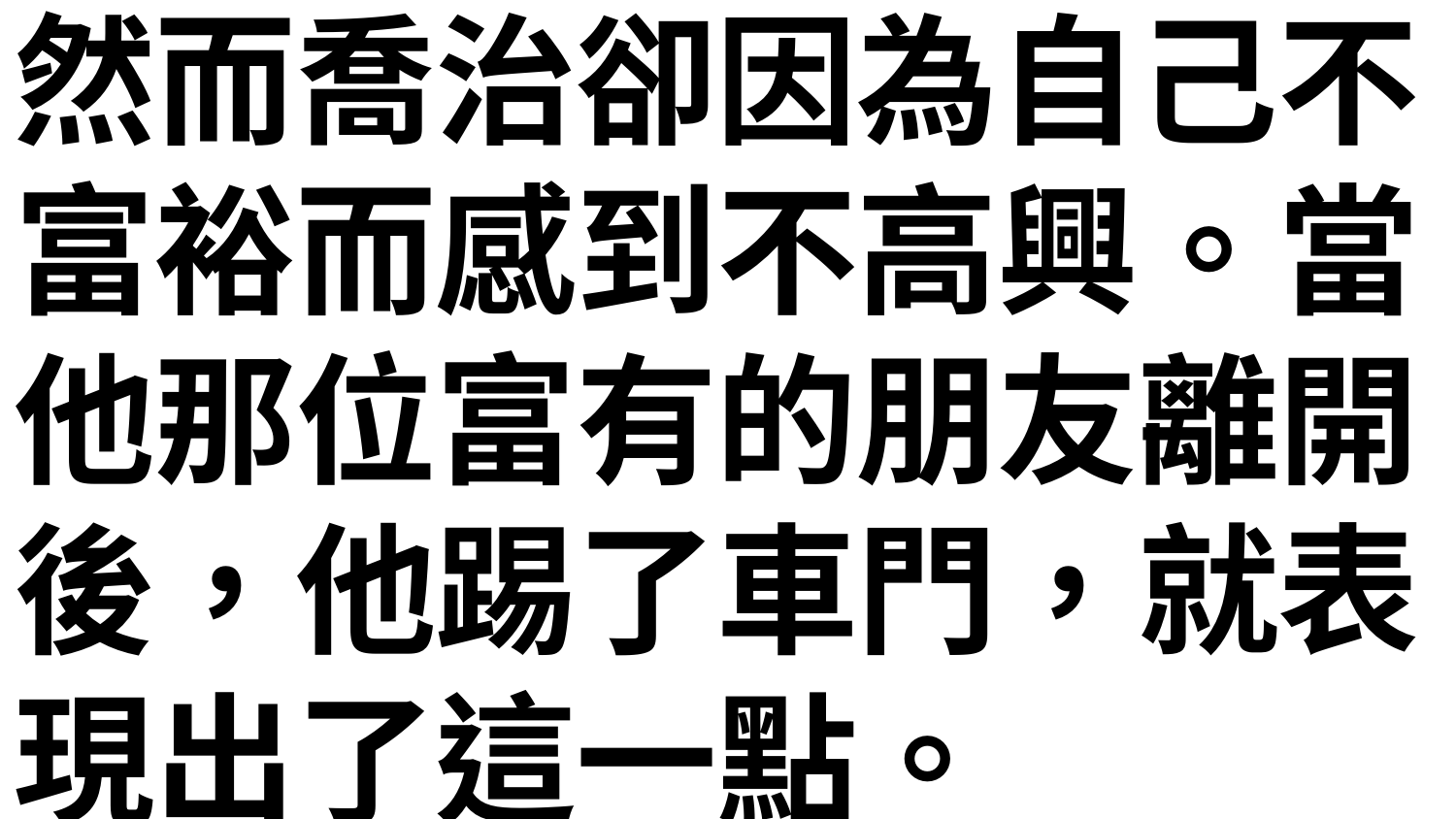

然而喬治卻因為自己不富裕而感到不高興。當他那位富有的朋友離開後，他踢了車門，就表現出了這一點。